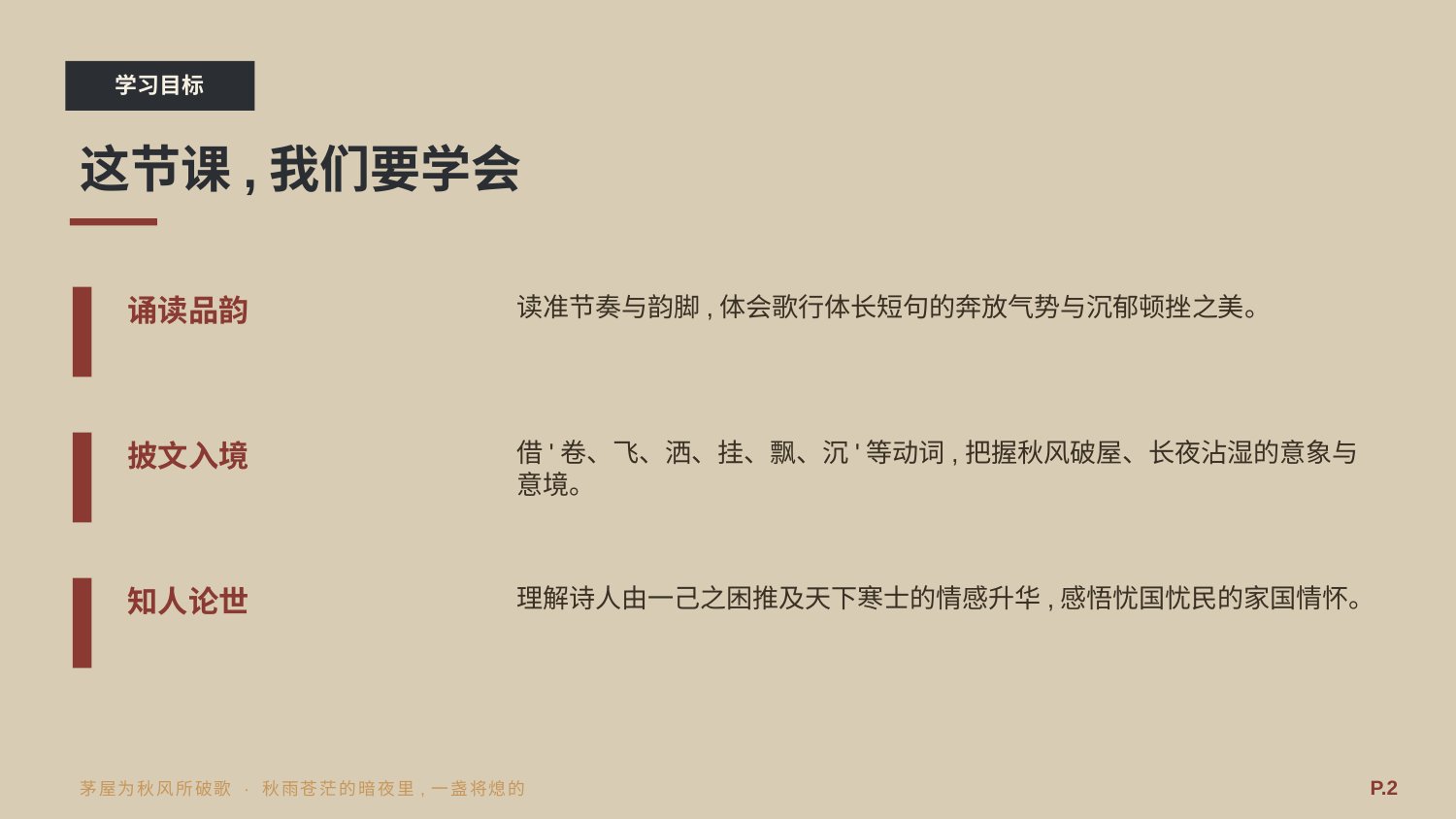

学习目标

这节课,我们要学会

诵读品韵
读准节奏与韵脚,体会歌行体长短句的奔放气势与沉郁顿挫之美。

披文入境
借'卷、飞、洒、挂、飘、沉'等动词,把握秋风破屋、长夜沾湿的意象与意境。

知人论世
理解诗人由一己之困推及天下寒士的情感升华,感悟忧国忧民的家国情怀。

P.2
茅屋为秋风所破歌 · 秋雨苍茫的暗夜里,一盏将熄的